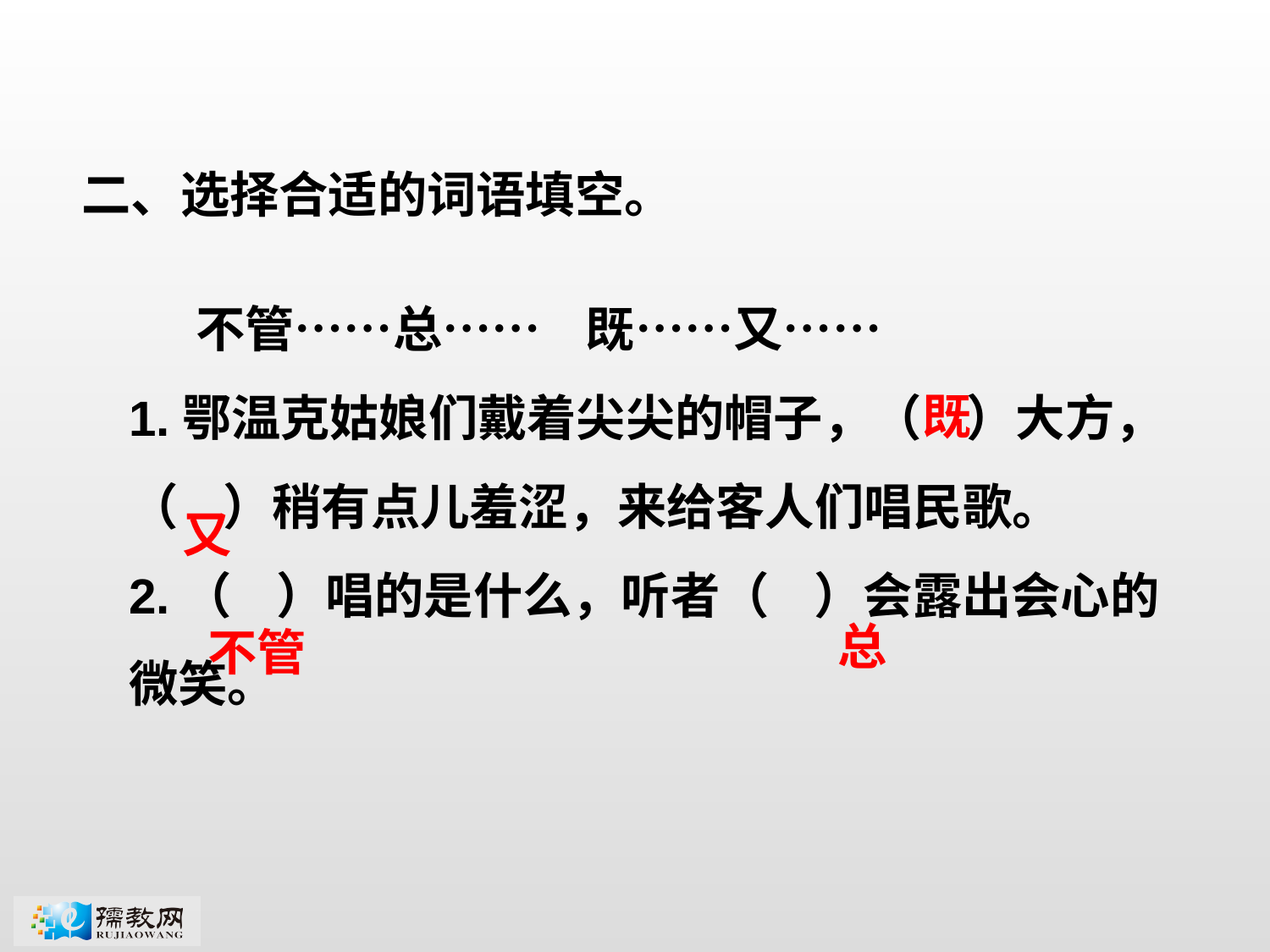

二、选择合适的词语填空。
     不管……总……    既……又……
1.鄂温克姑娘们戴着尖尖的帽子，（    ）大方，（    ）稍有点儿羞涩，来给客人们唱民歌。
2.（    ）唱的是什么，听者（    ）会露出会心的微笑。
既
又
总
不管